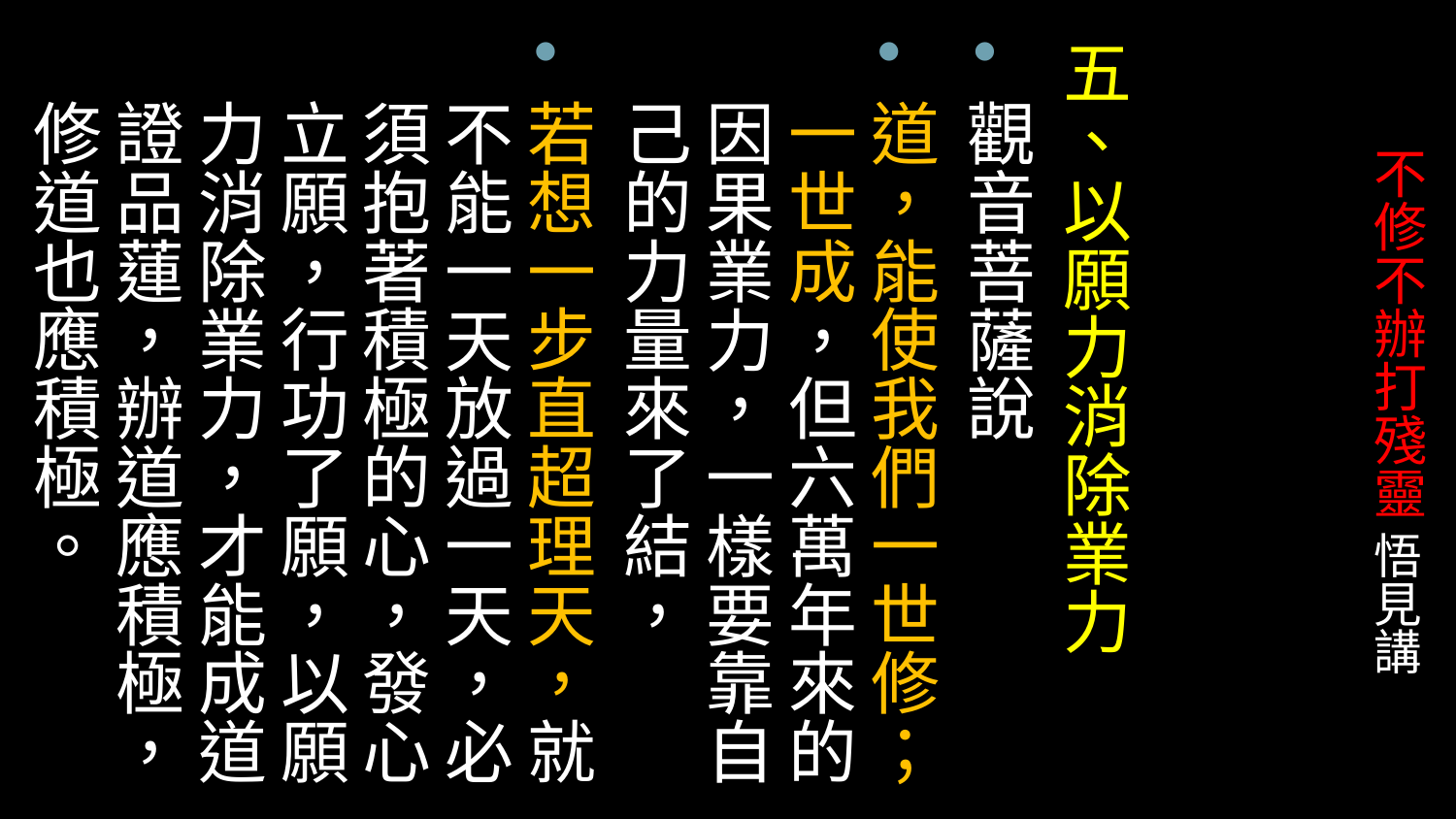

五、以願力消除業力
觀音菩薩說
道，能使我們一世修；一世成，但六萬年來的因果業力，一樣要靠自己的力量來了結，
若想一步直超理天，就不能一天放過一天，必須抱著積極的心，發心立願，行功了願，以願力消除業力，才能成道證品蓮，辦道應積極，修道也應積極。
# 不修不辦打殘靈 悟見講